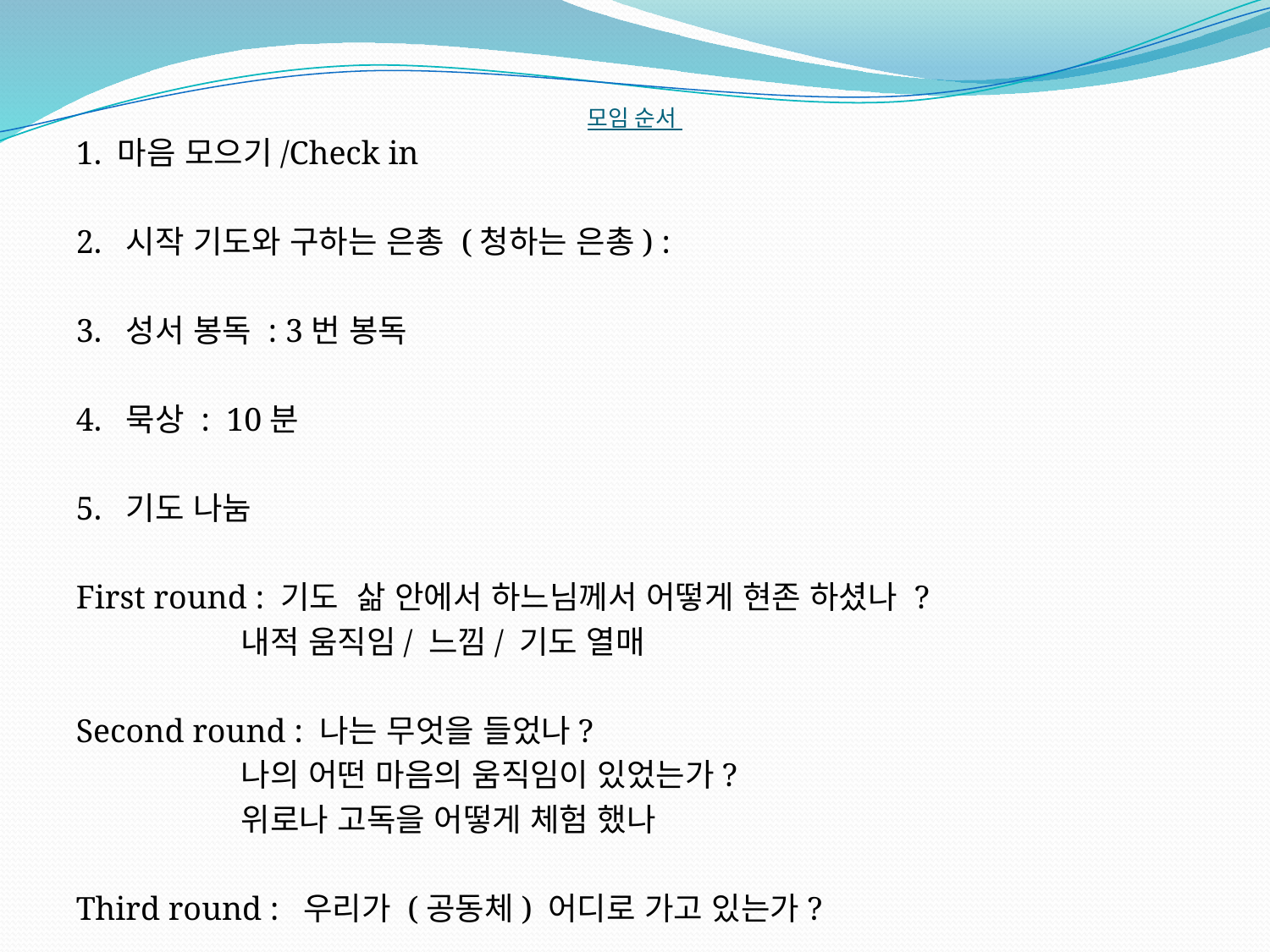

# 모임 순서
1. 마음 모으기/Check in

2.  시작 기도와 구하는 은총 (청하는 은총) :

3.  성서 봉독 : 3번 봉독

4.  묵상 :  10분

5.  기도 나눔

First round : 기도  삶 안에서 하느님께서 어떻게 현존 하셨나 ?
  		내적 움직임/ 느낌/ 기도 열매

Second round : 나는 무엇을 들었나?
		나의 어떤 마음의 움직임이 있었는가?
		위로나 고독을 어떻게 체험 했나

Third round :  우리가 (공동체) 어디로 가고 있는가?